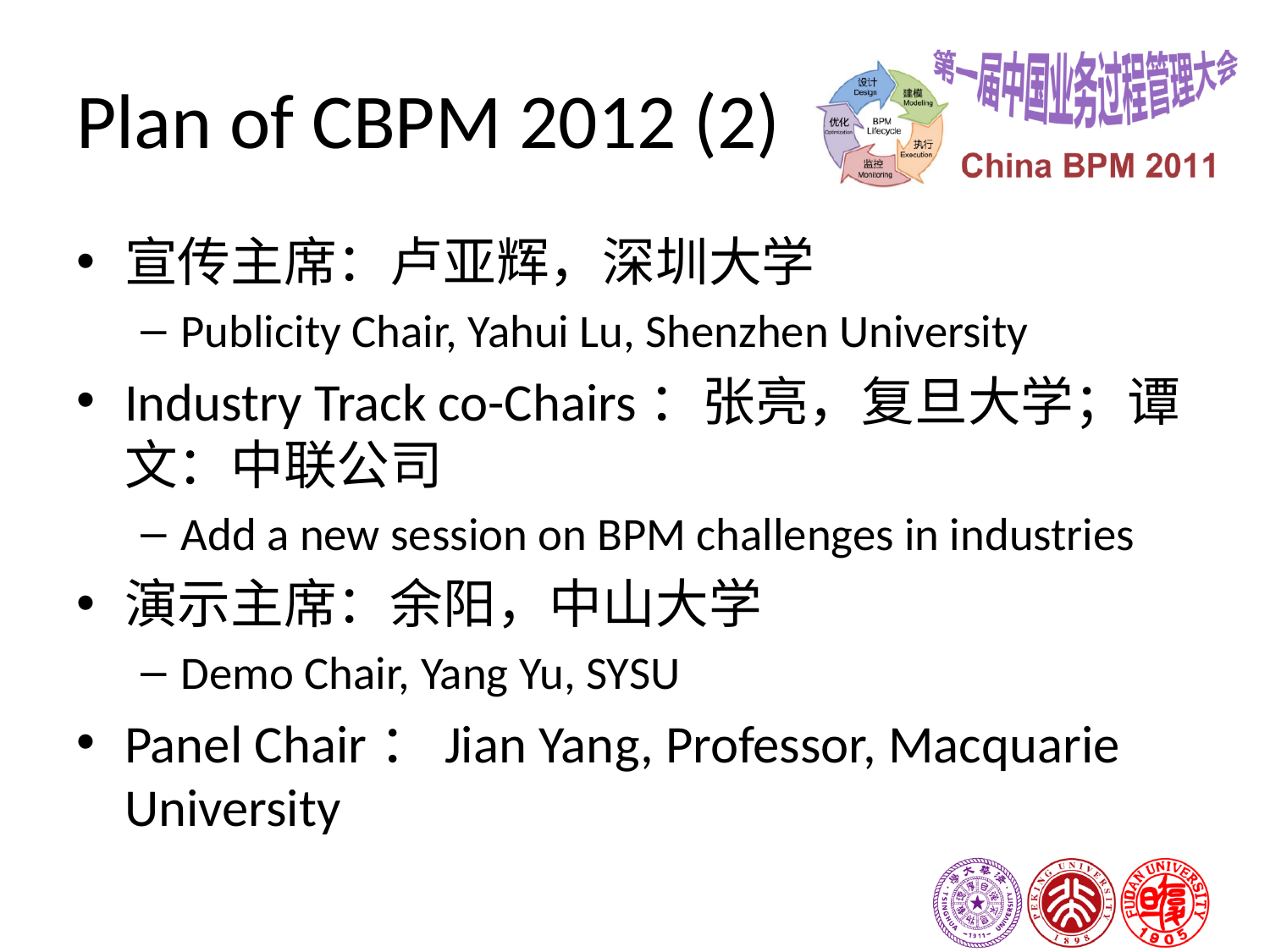

# Plan of CBPM 2012 (2)
宣传主席：卢亚辉，深圳大学
Publicity Chair, Yahui Lu, Shenzhen University
Industry Track co-Chairs：张亮，复旦大学；谭文：中联公司
Add a new session on BPM challenges in industries
演示主席：余阳，中山大学
Demo Chair, Yang Yu, SYSU
Panel Chair：Jian Yang, Professor, Macquarie University